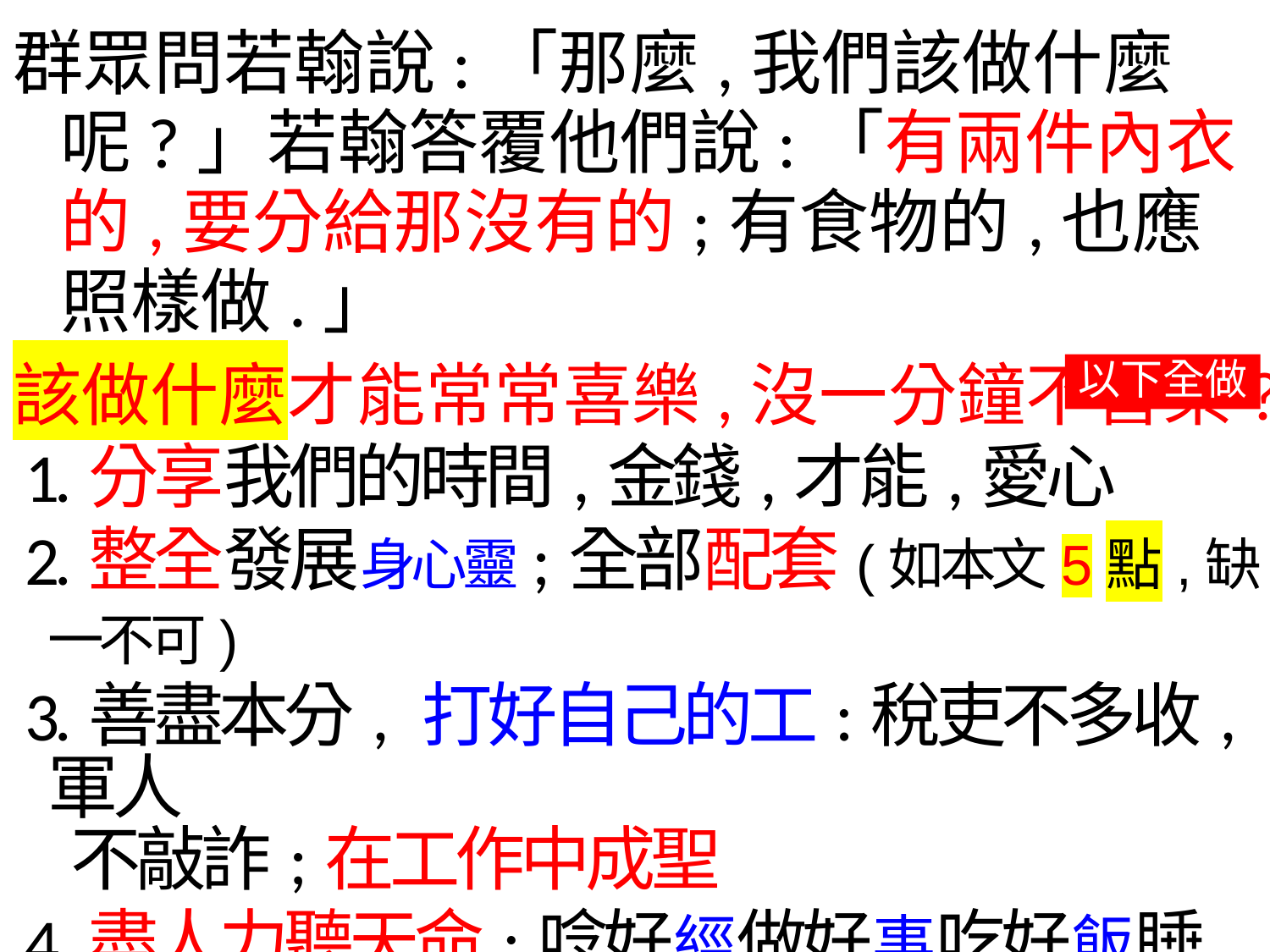

群眾問若翰說:「那麼,我們該做什麼呢?」若翰答覆他們說:「有兩件內衣的,要分給那沒有的;有食物的,也應照樣做.」
該做什麼才能常常喜樂,沒一分鐘不喜樂?
1.分享我們的時間,金錢,才能,愛心
2.整全發展身心靈;全部配套(如本文5點,缺一不可)
3.善盡本分, 打好自己的工:稅吏不多收,軍人
  不敲詐;在工作中成聖
4.盡人力聽天命:唸好經做好事吃好飯睡好覺
5.活得逍遙:至人無己,神人無功,聖人無名,做
 了該做和能做的, 事了拂衣去深藏身與名
以下全做